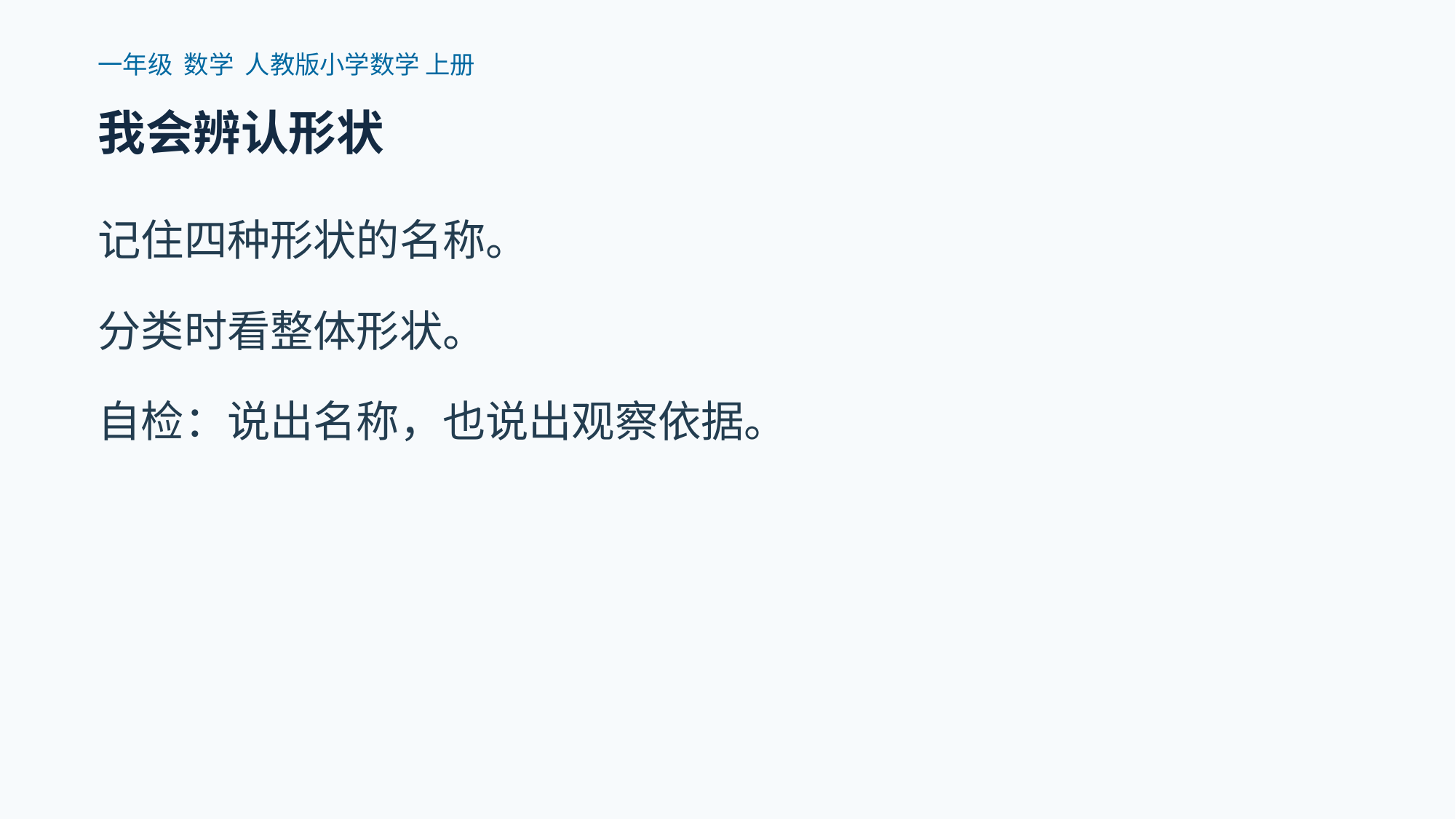

一年级  数学  人教版小学数学 上册
我会辨认形状
记住四种形状的名称。
分类时看整体形状。
自检：说出名称，也说出观察依据。